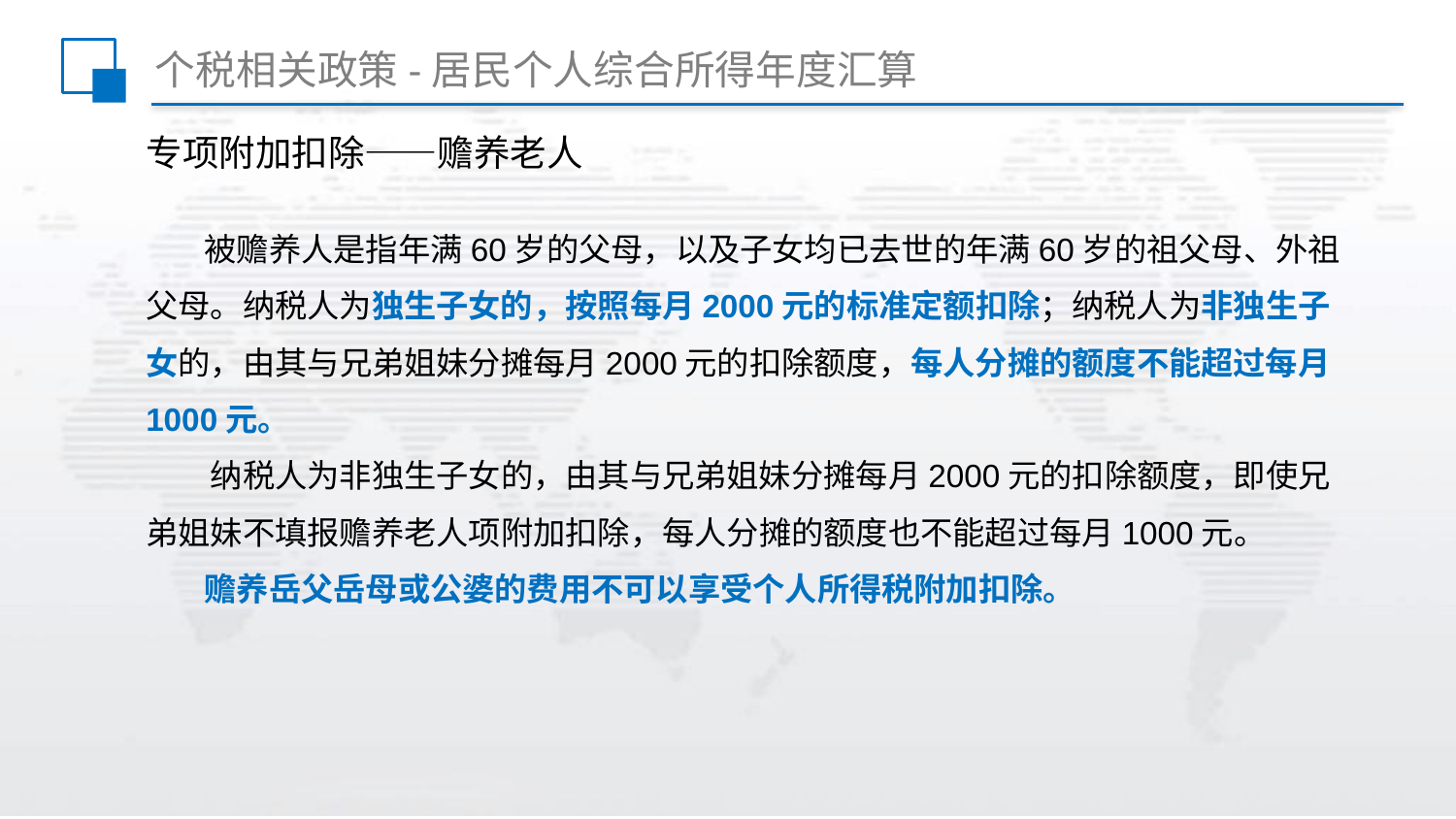

# 个税相关政策-居民个人综合所得年度汇算
专项附加扣除——赡养老人
       被赡养人是指年满60岁的父母，以及子女均已去世的年满60岁的祖父母、外祖父母。纳税人为独生子女的，按照每月2000元的标准定额扣除；纳税人为非独生子女的，由其与兄弟姐妹分摊每月2000元的扣除额度，每人分摊的额度不能超过每月1000元。
　　纳税人为非独生子女的，由其与兄弟姐妹分摊每月2000元的扣除额度，即使兄弟姐妹不填报赡养老人项附加扣除，每人分摊的额度也不能超过每月1000元。
       赡养岳父岳母或公婆的费用不可以享受个人所得税附加扣除。